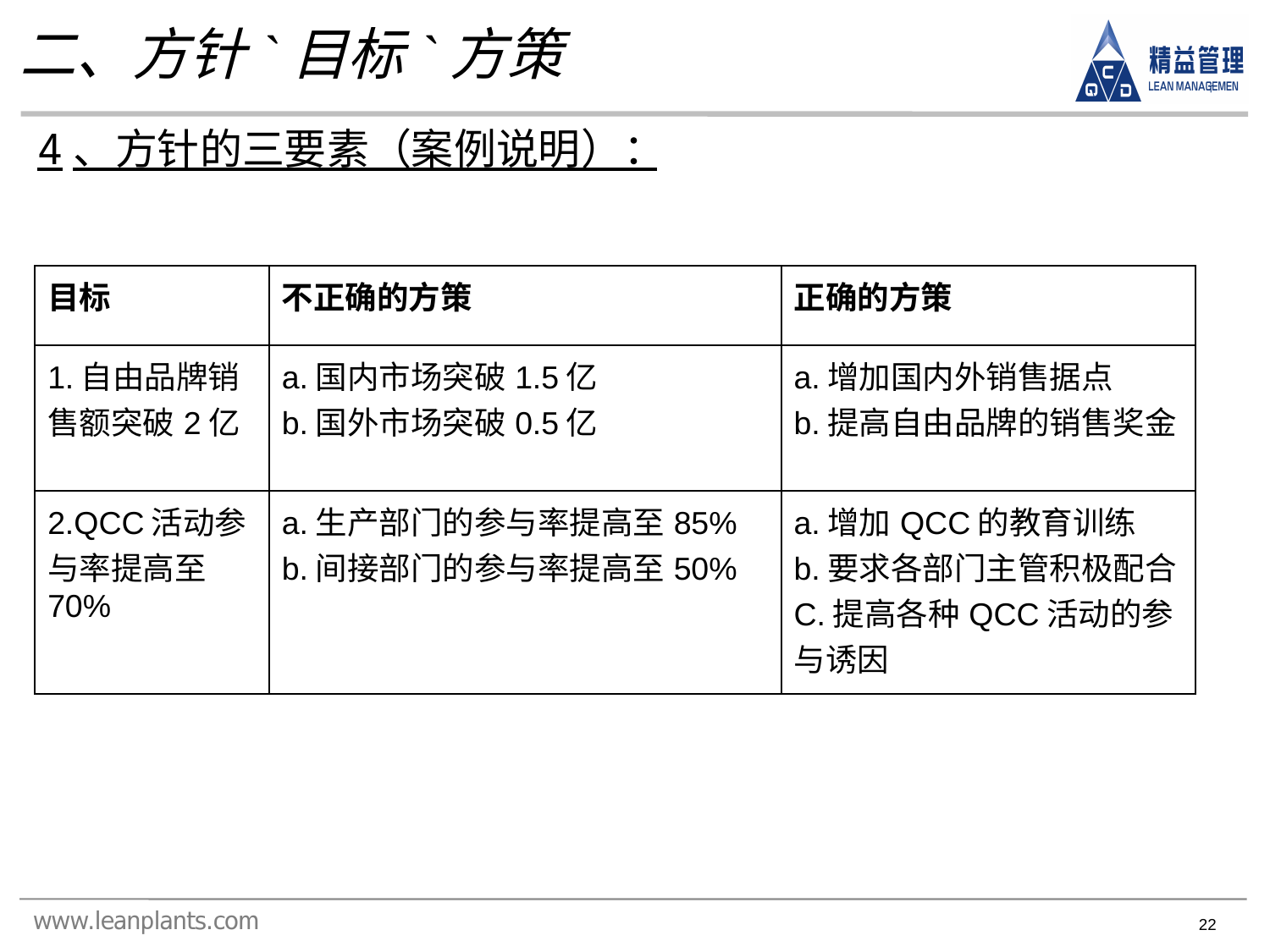

二、方针`目标`方策
4、方针的三要素（案例说明）：
| 目标 | 不正确的方策 | 正确的方策 |
| --- | --- | --- |
| 1.自由品牌销售额突破2亿 | a.国内市场突破1.5亿 b.国外市场突破0.5亿 | a.增加国内外销售据点 b.提高自由品牌的销售奖金 |
| 2.QCC活动参与率提高至70% | a.生产部门的参与率提高至85% b.间接部门的参与率提高至50% | a.增加QCC的教育训练 b.要求各部门主管积极配合 C.提高各种QCC活动的参与诱因 |